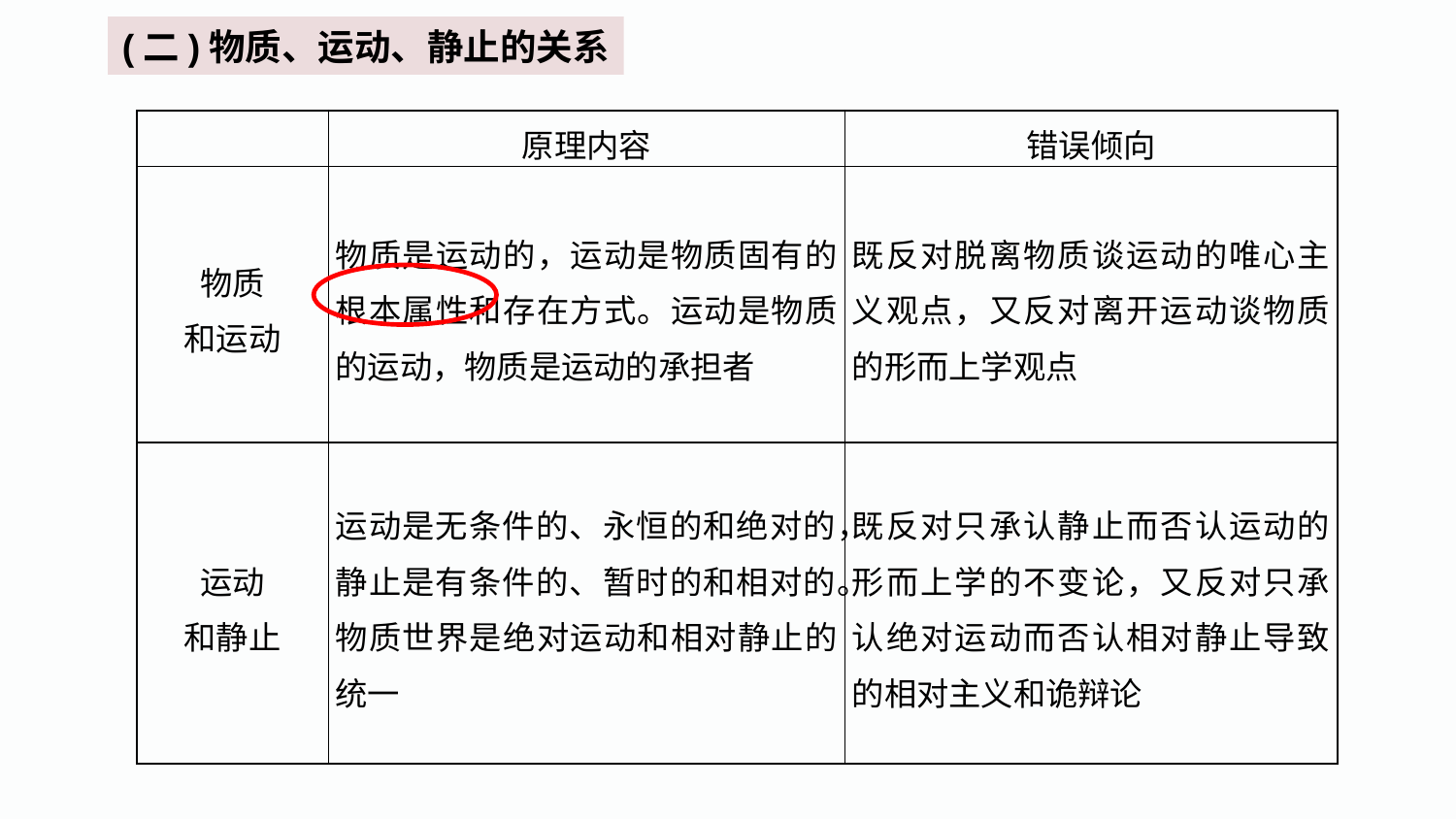

(二)物质、运动、静止的关系
|  | 原理内容 | 错误倾向 |
| --- | --- | --- |
| 物质 和运动 | 物质是运动的，运动是物质固有的根本属性和存在方式。运动是物质的运动，物质是运动的承担者 | 既反对脱离物质谈运动的唯心主义观点，又反对离开运动谈物质的形而上学观点 |
| 运动 和静止 | 运动是无条件的、永恒的和绝对的，静止是有条件的、暂时的和相对的。物质世界是绝对运动和相对静止的统一 | 既反对只承认静止而否认运动的形而上学的不变论，又反对只承认绝对运动而否认相对静止导致的相对主义和诡辩论 |